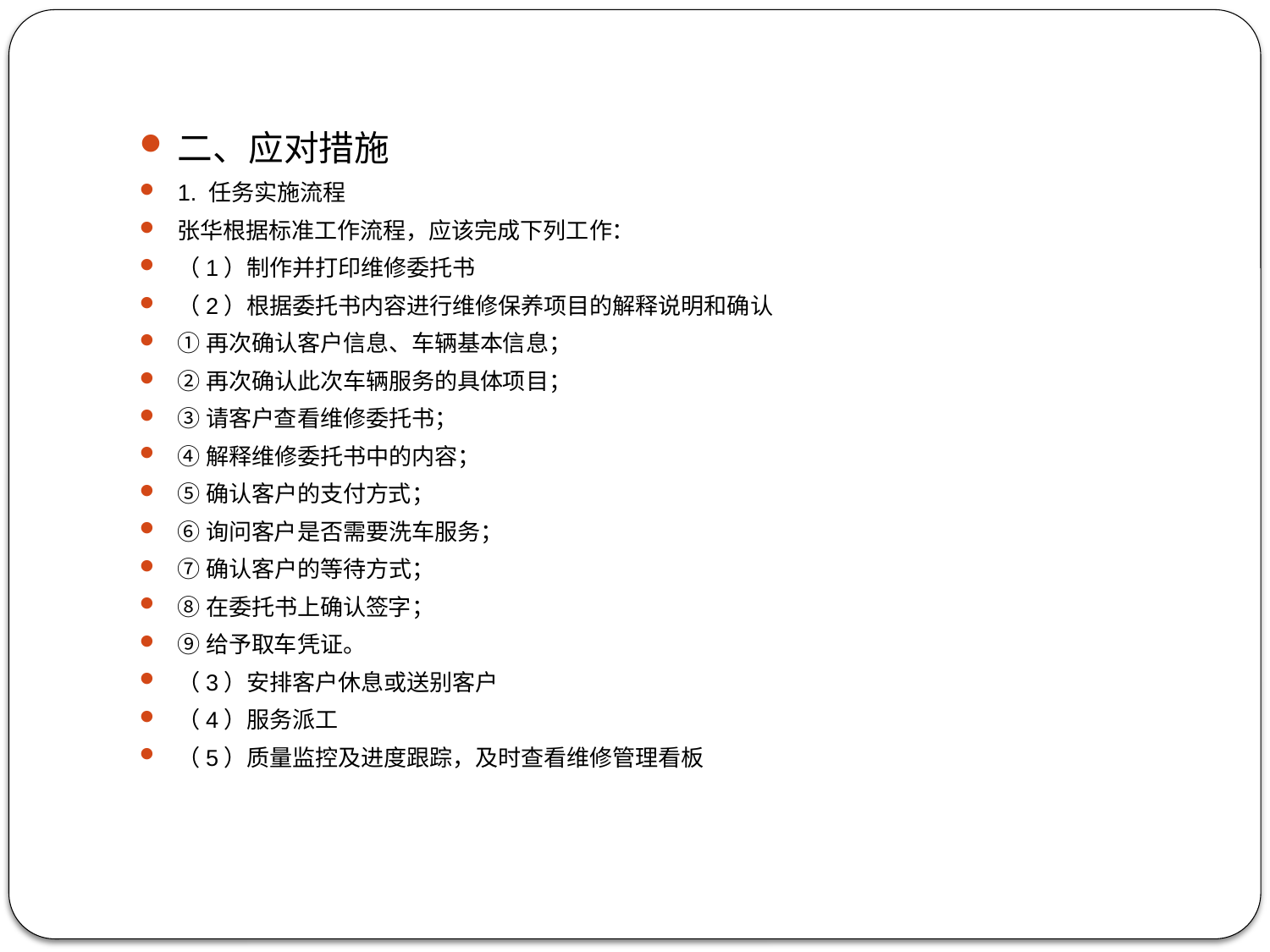

二、应对措施
1. 任务实施流程
张华根据标准工作流程，应该完成下列工作：
（1）制作并打印维修委托书
（2）根据委托书内容进行维修保养项目的解释说明和确认
①再次确认客户信息、车辆基本信息；
②再次确认此次车辆服务的具体项目；
③请客户查看维修委托书；
④解释维修委托书中的内容；
⑤确认客户的支付方式；
⑥询问客户是否需要洗车服务；
⑦确认客户的等待方式；
⑧在委托书上确认签字；
⑨给予取车凭证。
（3）安排客户休息或送别客户
（4）服务派工
（5）质量监控及进度跟踪，及时查看维修管理看板